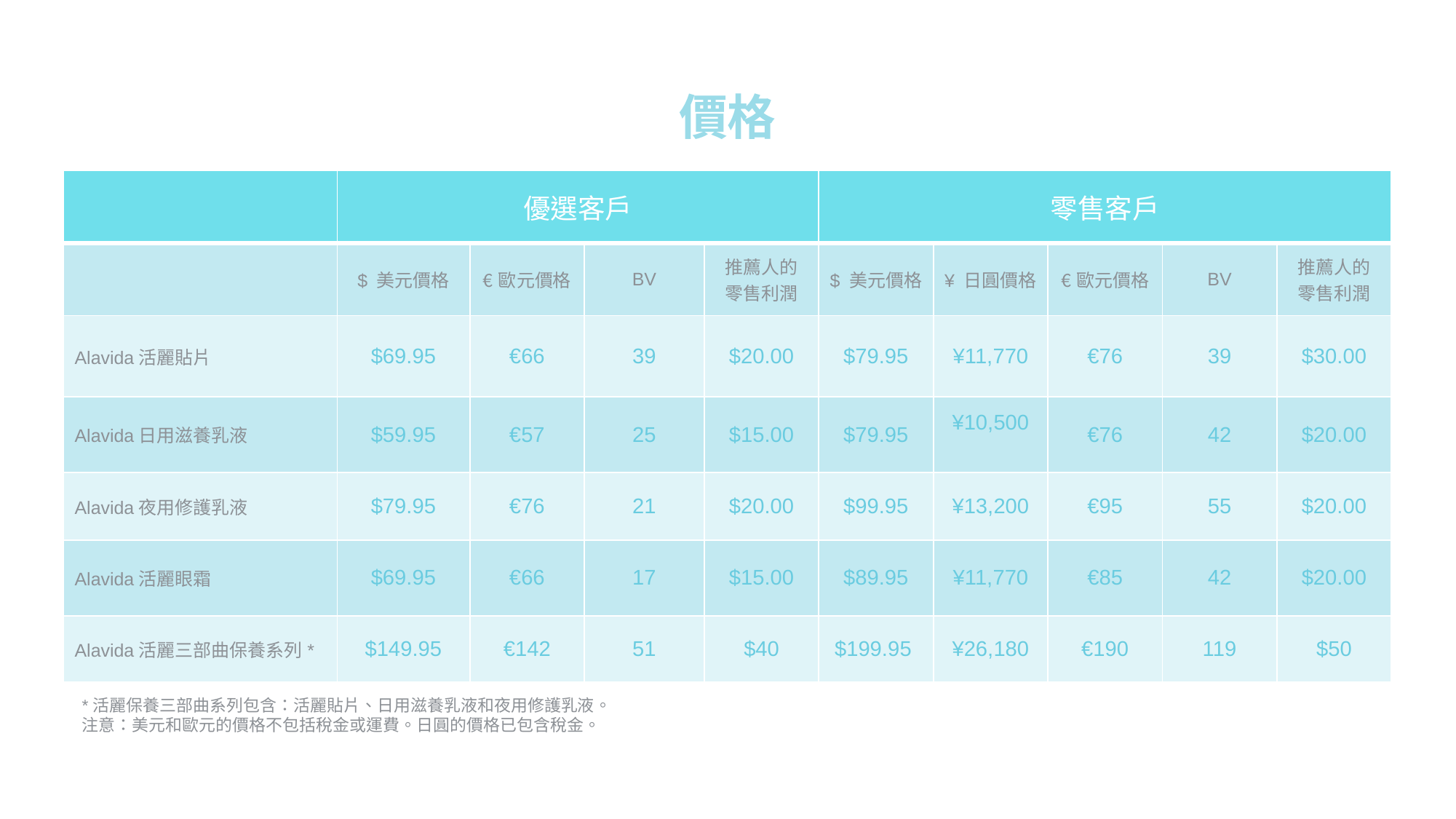

價格
|  | 優選客戶 |  |  |  | 零售客戶 |  |  |  |  |
| --- | --- | --- | --- | --- | --- | --- | --- | --- | --- |
|  | $ 美元價格 | €歐元價格 | BV | 推薦人的 零售利潤 | $ 美元價格 | ¥ 日圓價格 | €歐元價格 | BV | 推薦人的 零售利潤 |
| Alavida活麗貼片 | $69.95 | €66 | 39 | $20.00​ | $79.95​ | ¥11,770​ | €76​ | 39 | $30.00 |
| Alavida日用滋養乳液 | $59.95 | €57 | 25 | $15.00​ | $79.95​ | ¥10,500​ ​ | €76​ | 42 | $20.00 |
| Alavida夜用修護乳液 | $79.95 | €76 | 21 | $20.00​ | $99.95​ | ¥13,200​ | €95​ | 55 | $20.00 |
| Alavida活麗眼霜 | $69.95 | €66 | 17 | $15.00​ | $89.95​ | ¥11,770​ | €85 | 42 | $20.00 |
| Alavida活麗三部曲保養系列\* | $149.95 | €142 | 51 | $40​ | $199.95 ​ | ¥26,180​ | €190​ | 119 | $50 |
*活麗保養三部曲系列包含：活麗貼片、日用滋養乳液和夜用修護乳液。
注意：美元和歐元的價格不包括稅金或運費。日圓的價格已包含稅金。